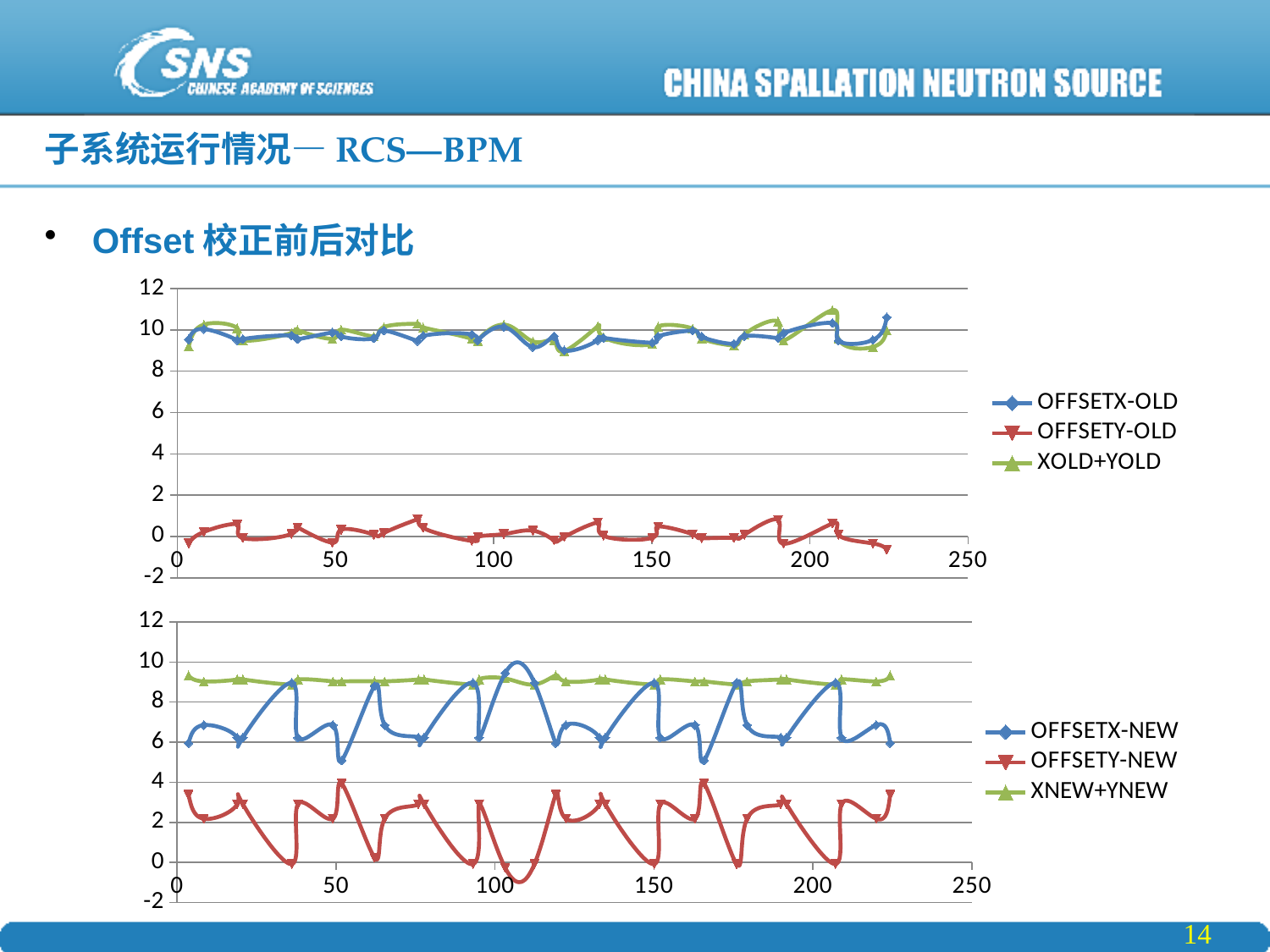

# 子系统运行情况—RCS—BPM
Offset校正前后对比

### Chart

| Category | OFFSETX-OLD | OFFSETY-OLD | XOLD+YOLD |
|---|---|---|---|

### Chart

| Category | OFFSETX-NEW | OFFSETY-NEW | XNEW+YNEW |
|---|---|---|---|